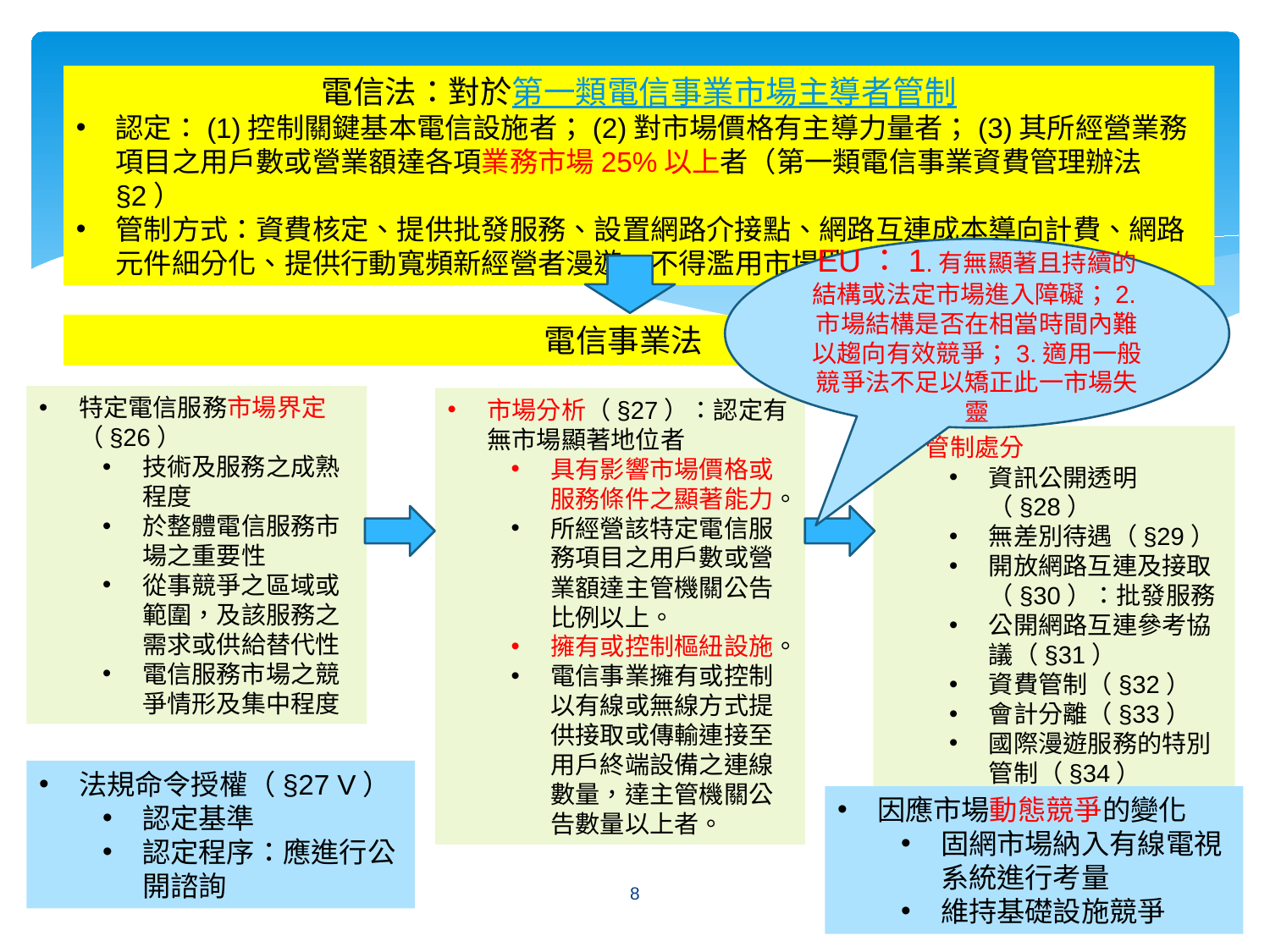

#
電信法：對於第一類電信事業市場主導者管制
認定：(1)控制關鍵基本電信設施者；(2)對市場價格有主導力量者；(3)其所經營業務項目之用戶數或營業額達各項業務市場25%以上者（第一類電信事業資費管理辦法§2）
管制方式：資費核定、提供批發服務、設置網路介接點、網路互連成本導向計費、網路元件細分化、提供行動寬頻新經營者漫遊、不得濫用市場地位
EU：1.有無顯著且持續的結構或法定市場進入障礙；2.市場結構是否在相當時間內難以趨向有效競爭；3.適用一般競爭法不足以矯正此一市場失靈

                                                                電信事業法
特定電信服務市場界定（§26）
技術及服務之成熟程度
於整體電信服務市場之重要性
從事競爭之區域或範圍，及該服務之需求或供給替代性
電信服務市場之競爭情形及集中程度
市場分析（§27）：認定有無市場顯著地位者
具有影響市場價格或服務條件之顯著能力。
所經營該特定電信服務項目之用戶數或營業額達主管機關公告比例以上。
擁有或控制樞紐設施。
電信事業擁有或控制以有線或無線方式提供接取或傳輸連接至用戶終端設備之連線數量，達主管機關公告數量以上者。
管制處分
資訊公開透明（§28）
無差別待遇（§29）
開放網路互連及接取（§30）：批發服務
公開網路互連參考協議（§31）
資費管制（§32）
會計分離（§33）
國際漫遊服務的特別管制（§34）

法規命令授權（§27 V）
認定基準
認定程序：應進行公開諮詢
因應市場動態競爭的變化
固網市場納入有線電視系統進行考量
維持基礎設施競爭
8
6/17/2016